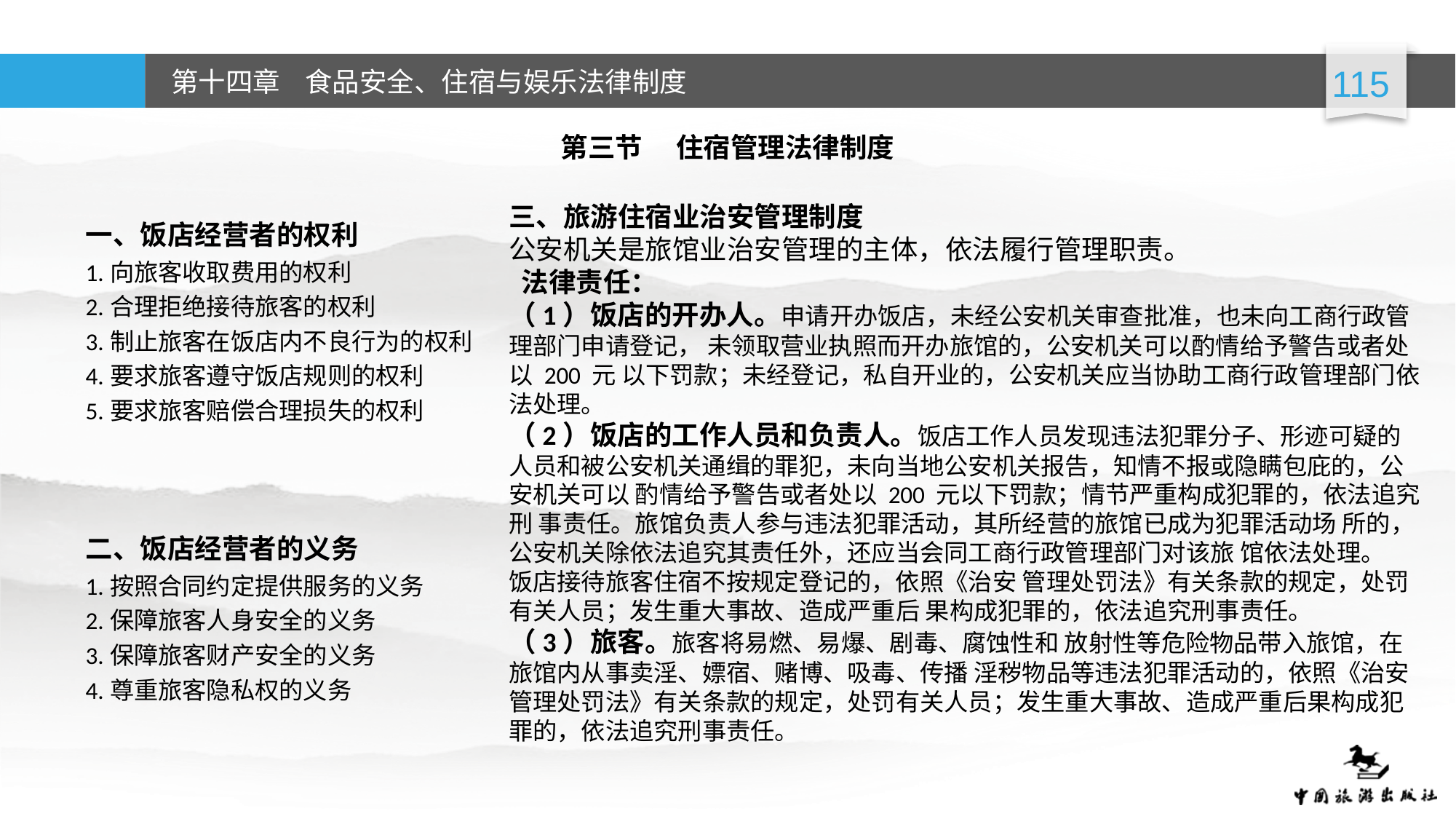

第三节  住宿管理法律制度

一、饭店经营者的权利
1.向旅客收取费用的权利
2.合理拒绝接待旅客的权利
3.制止旅客在饭店内不良行为的权利
4.要求旅客遵守饭店规则的权利
5.要求旅客赔偿合理损失的权利
三、旅游住宿业治安管理制度
公安机关是旅馆业治安管理的主体，依法履行管理职责。
 法律责任：
（1）饭店的开办人。申请开办饭店，未经公安机关审查批准，也未向工商行政管理部门申请登记， 未领取营业执照而开办旅馆的，公安机关可以酌情给予警告或者处以 200 元 以下罚款；未经登记，私自开业的，公安机关应当协助工商行政管理部门依法处理。
（2）饭店的工作人员和负责人。饭店工作人员发现违法犯罪分子、形迹可疑的人员和被公安机关通缉的罪犯，未向当地公安机关报告，知情不报或隐瞒包庇的，公安机关可以 酌情给予警告或者处以 200 元以下罚款；情节严重构成犯罪的，依法追究刑 事责任。旅馆负责人参与违法犯罪活动，其所经营的旅馆已成为犯罪活动场 所的，公安机关除依法追究其责任外，还应当会同工商行政管理部门对该旅 馆依法处理。
饭店接待旅客住宿不按规定登记的，依照《治安 管理处罚法》有关条款的规定，处罚有关人员；发生重大事故、造成严重后 果构成犯罪的，依法追究刑事责任。
（3）旅客。旅客将易燃、易爆、剧毒、腐蚀性和 放射性等危险物品带入旅馆，在旅馆内从事卖淫、嫖宿、赌博、吸毒、传播 淫秽物品等违法犯罪活动的，依照《治安管理处罚法》有关条款的规定，处罚有关人员；发生重大事故、造成严重后果构成犯罪的，依法追究刑事责任。

二、饭店经营者的义务
1.按照合同约定提供服务的义务
2.保障旅客人身安全的义务
3.保障旅客财产安全的义务
4.尊重旅客隐私权的义务